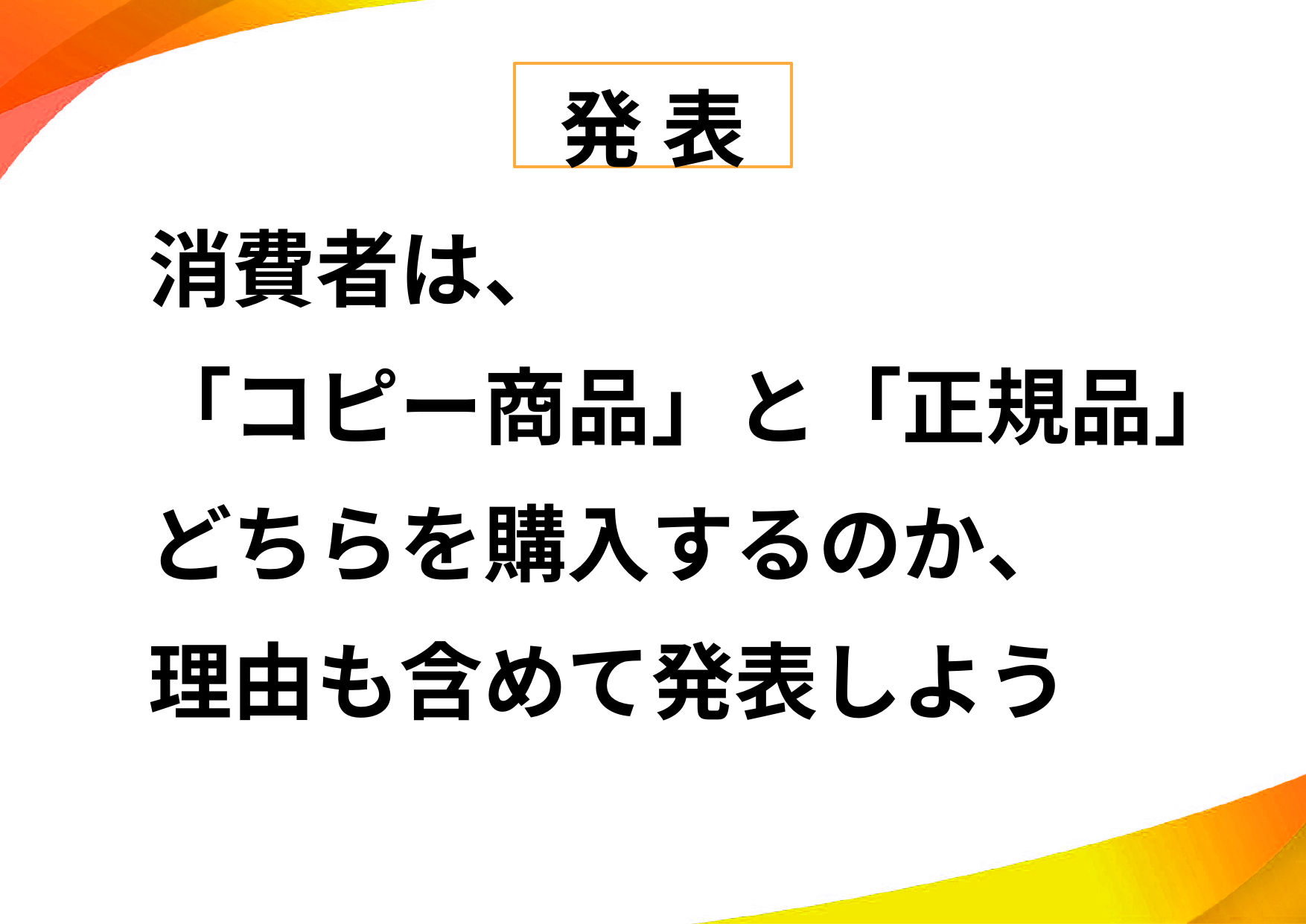

# 発 表
消費者は、
「コピー商品」と「正規品」
どちらを購入するのか、
理由も含めて発表しよう